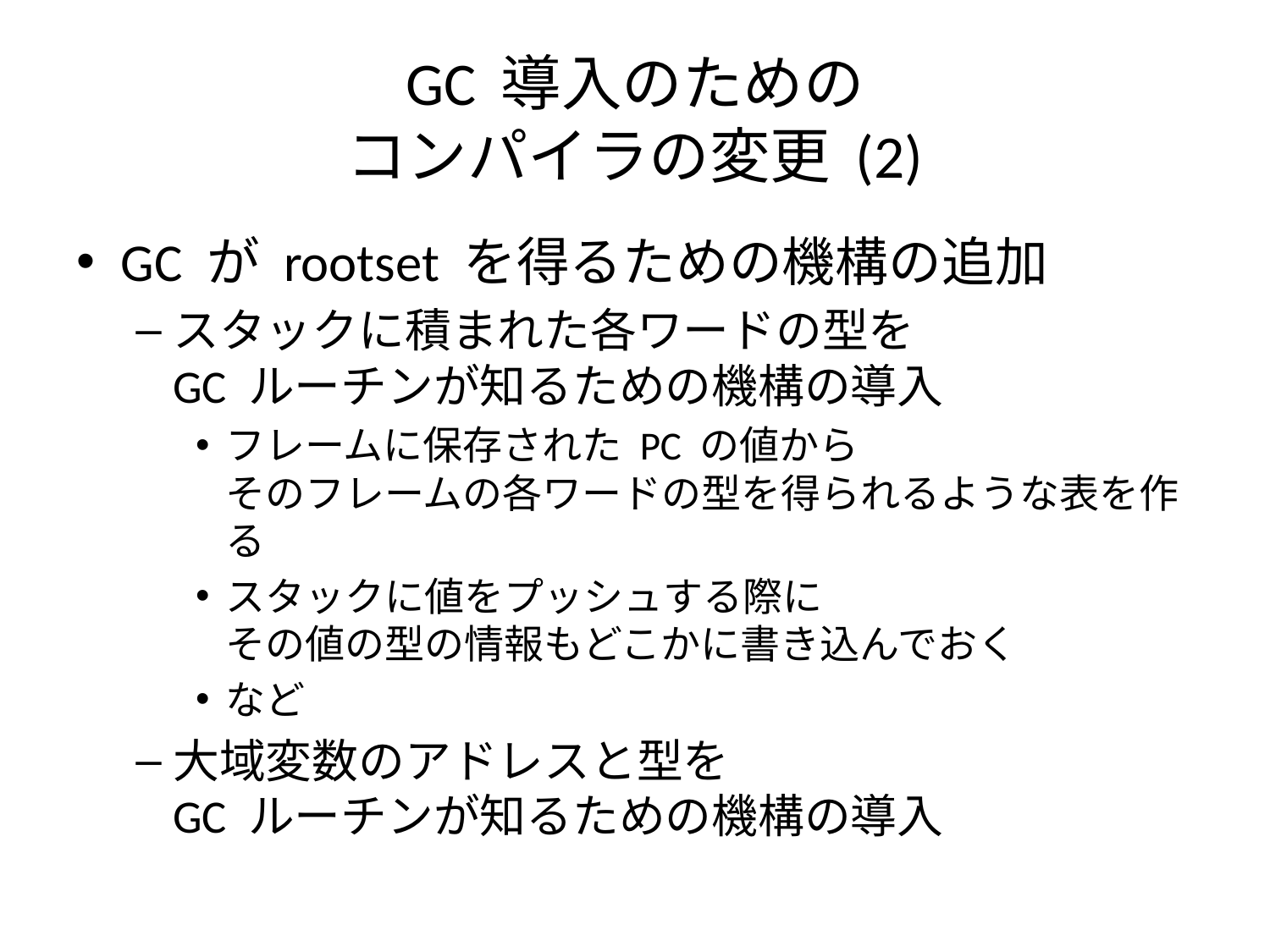

# GC 導入のための コンパイラの変更 (2)
GC が rootset を得るための機構の追加
スタックに積まれた各ワードの型を
GC ルーチンが知るための機構の導入
フレームに保存された PC の値から
そのフレームの各ワードの型を得られるような表を作る
スタックに値をプッシュする際に
その値の型の情報もどこかに書き込んでおく
など
大域変数のアドレスと型を
GC ルーチンが知るための機構の導入